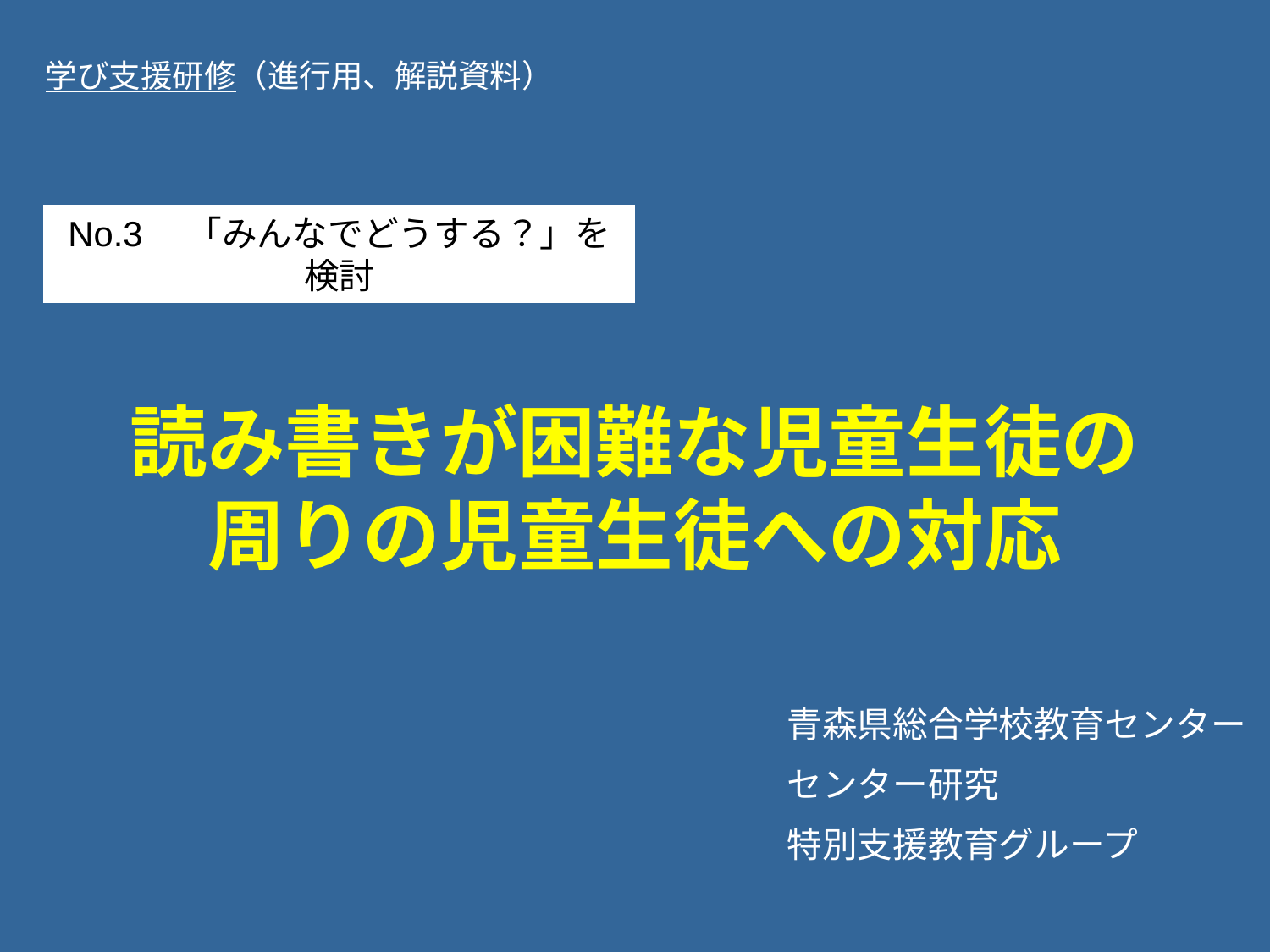

学び支援研修（進行用、解説資料）
No.3　「みんなでどうする？」を検討
# 読み書きが困難な児童生徒の 周りの児童生徒への対応
青森県総合学校教育センター
センター研究
特別支援教育グループ